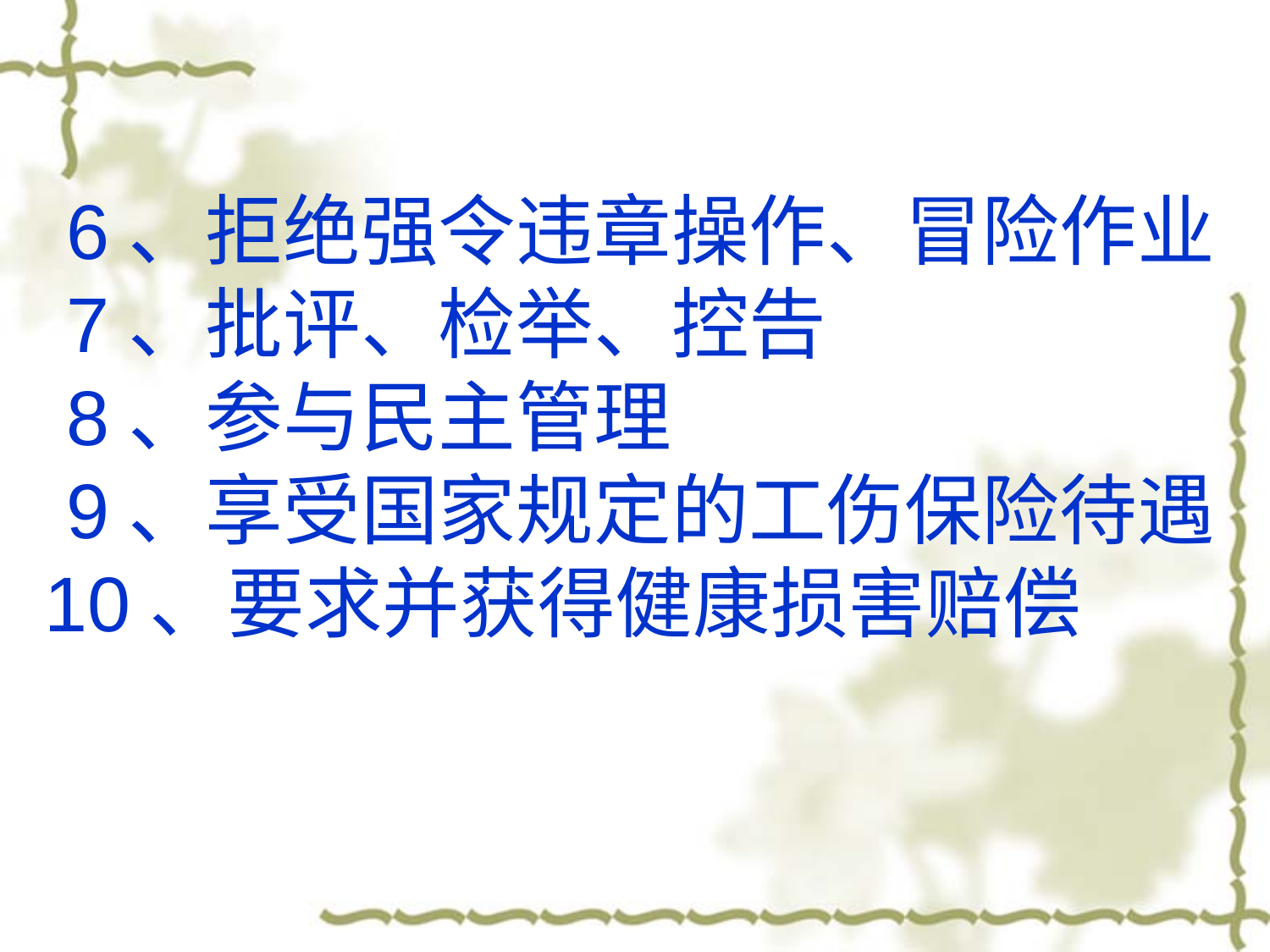

6、拒绝强令违章操作、冒险作业
  7、批评、检举、控告
  8、参与民主管理
  9、享受国家规定的工伤保险待遇
 10、要求并获得健康损害赔偿